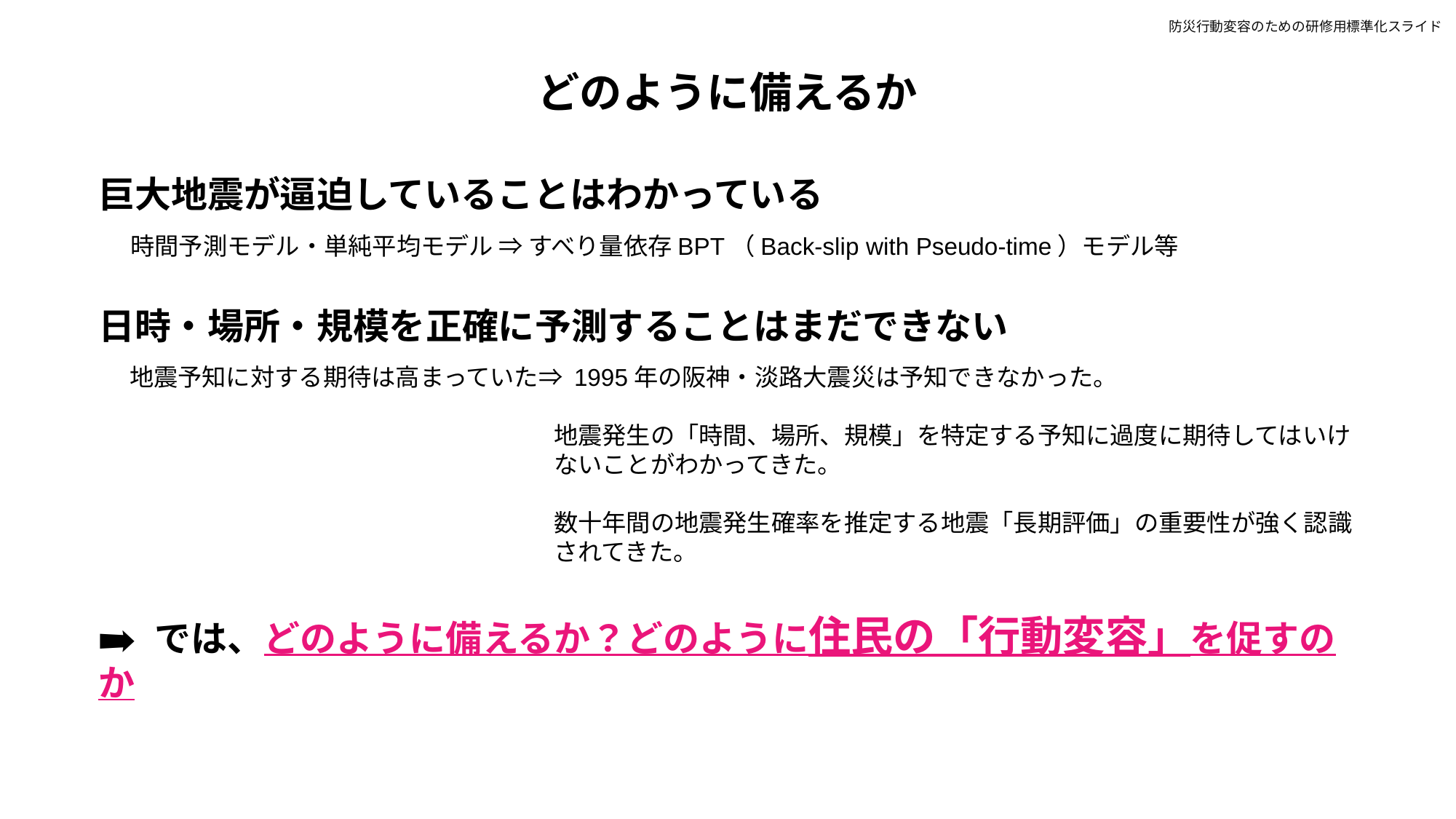

防災行動変容のための研修用標準化スライド
どのように備えるか
巨大地震が逼迫していることはわかっている
時間予測モデル・単純平均モデル ⇒ すべり量依存BPT（Back-slip with Pseudo-time）モデル等

日時・場所・規模を正確に予測することはまだできない
地震予知に対する期待は高まっていた⇒ 1995年の阪神・淡路大震災は予知できなかった。
地震発生の「時間、場所、規模」を特定する予知に過度に期待してはいけないことがわかってきた。
数十年間の地震発生確率を推定する地震「長期評価」の重要性が強く認識されてきた。

➡ では、どのように備えるか？どのように住民の「行動変容」を促すのか